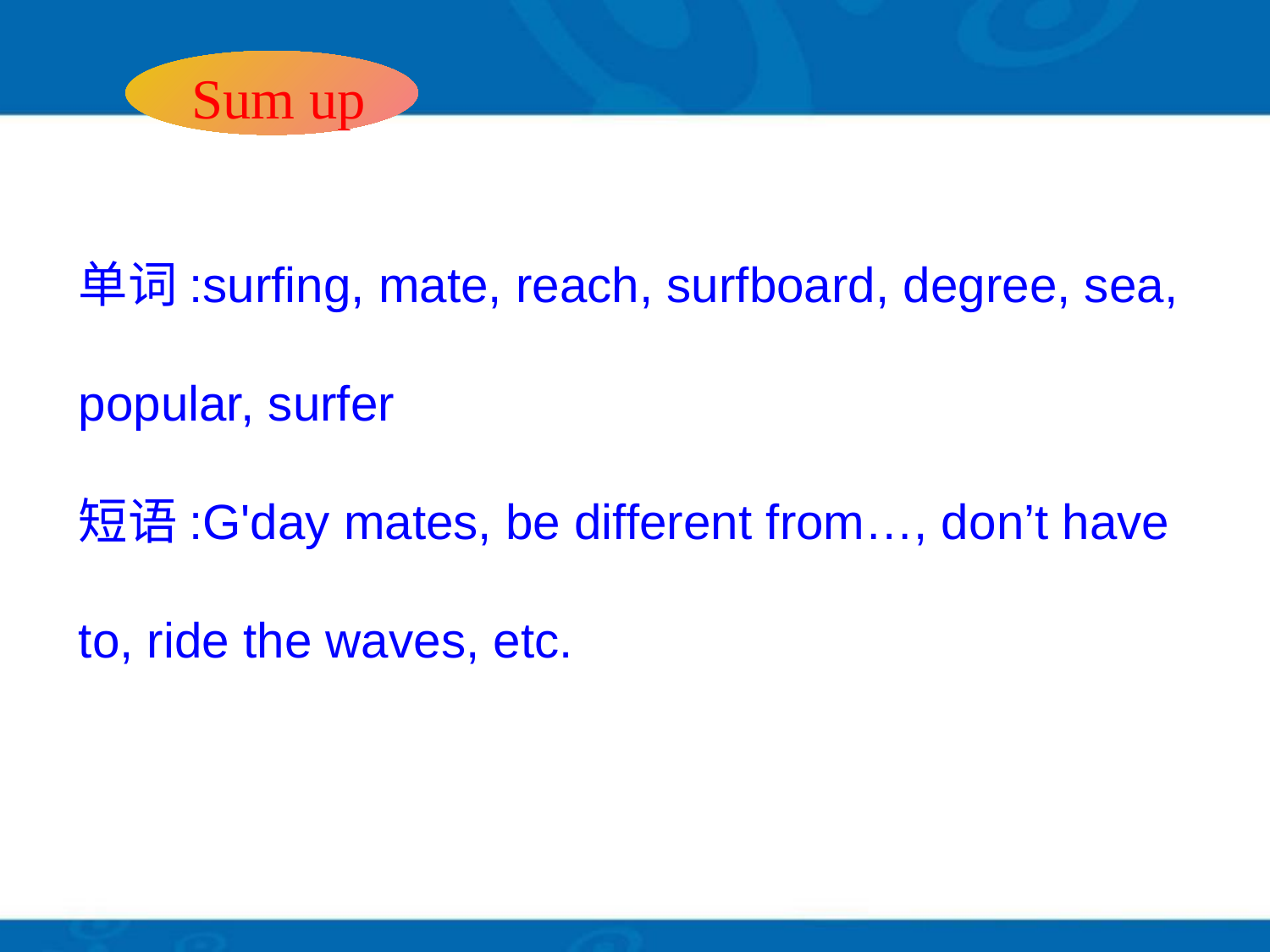

# 单词:surfing, mate, reach, surfboard, degree, sea, popular, surfer 短语:G'day mates, be different from…, don’t have to, ride the waves, etc.
 Sum up